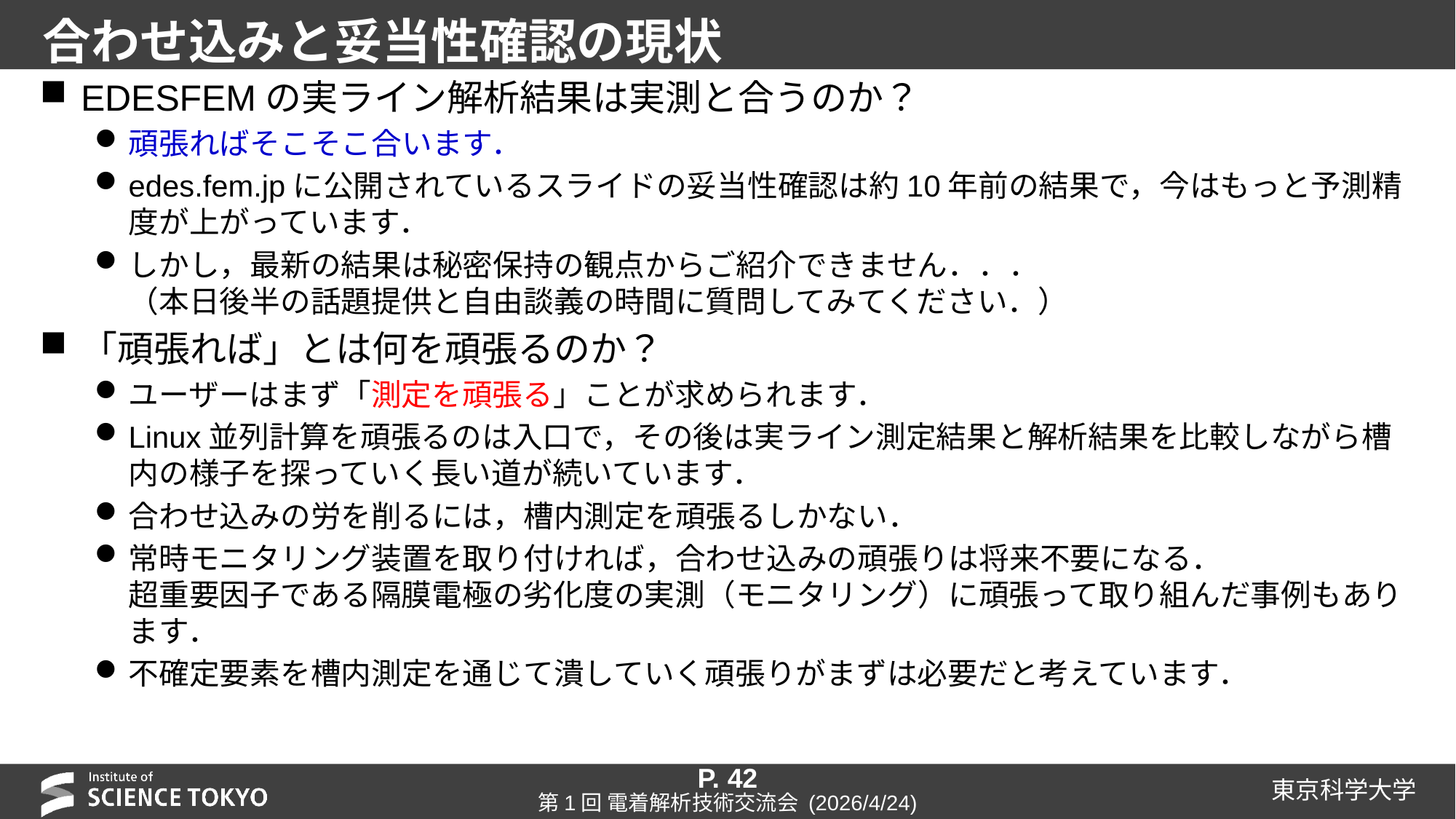

# 合わせ込みと妥当性確認の現状
EDESFEMの実ライン解析結果は実測と合うのか？
頑張ればそこそこ合います．
edes.fem.jpに公開されているスライドの妥当性確認は約10年前の結果で，今はもっと予測精度が上がっています．
しかし，最新の結果は秘密保持の観点からご紹介できません．．．
（本日後半の話題提供と自由談義の時間に質問してみてください．）
「頑張れば」とは何を頑張るのか？
ユーザーはまず「測定を頑張る」ことが求められます．
Linux並列計算を頑張るのは入口で，その後は実ライン測定結果と解析結果を比較しながら槽内の様子を探っていく長い道が続いています．
合わせ込みの労を削るには，槽内測定を頑張るしかない．
常時モニタリング装置を取り付ければ，合わせ込みの頑張りは将来不要になる．
超重要因子である隔膜電極の劣化度の実測（モニタリング）に頑張って取り組んだ事例もあります．
不確定要素を槽内測定を通じて潰していく頑張りがまずは必要だと考えています．
P. 42